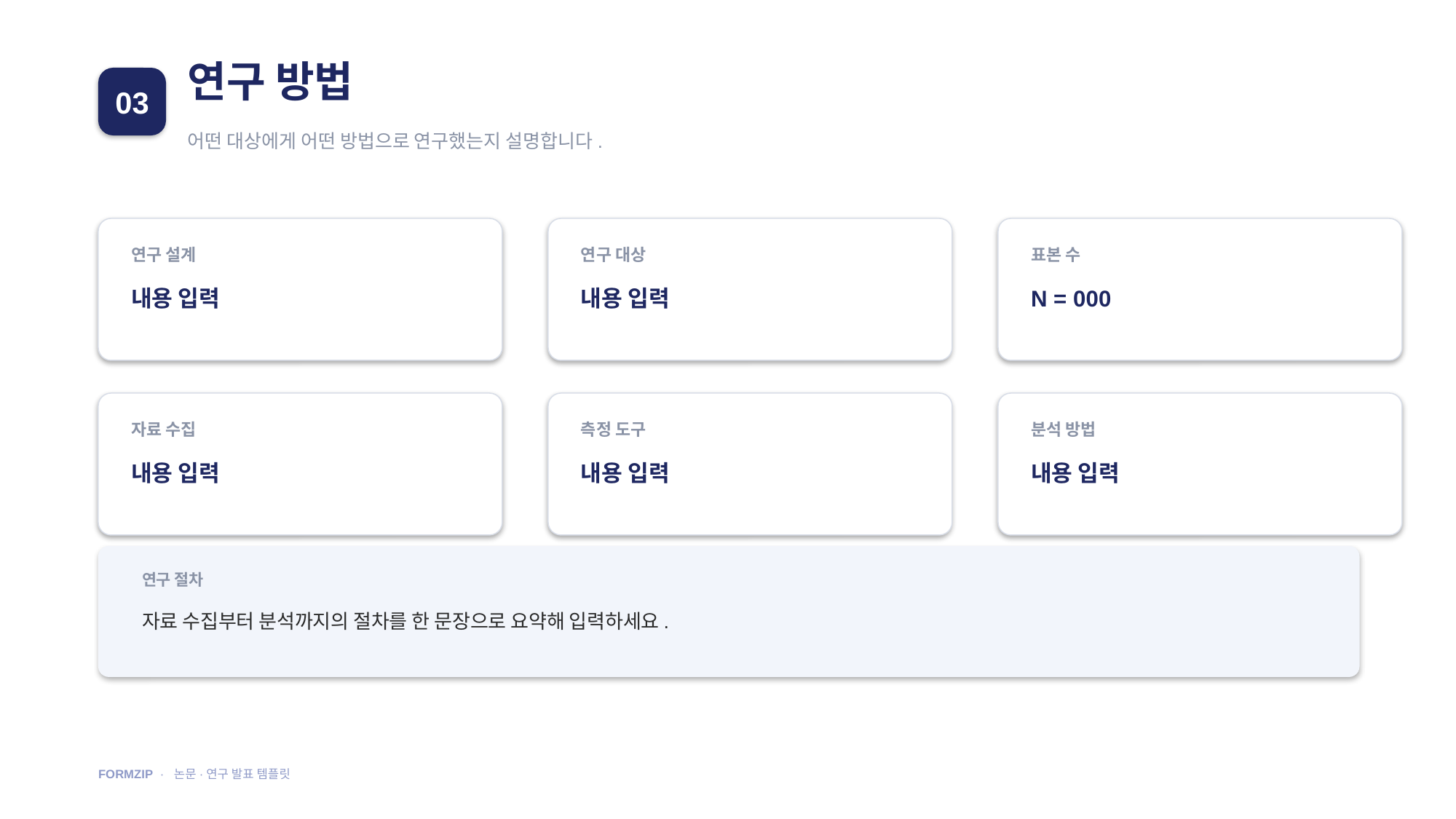

연구 방법
03
어떤 대상에게 어떤 방법으로 연구했는지 설명합니다.

연구 설계
연구 대상
표본 수
내용 입력
내용 입력
N = 000

자료 수집
측정 도구
분석 방법
내용 입력
내용 입력
내용 입력

연구 절차
자료 수집부터 분석까지의 절차를 한 문장으로 요약해 입력하세요.
FORMZIP  ·  논문·연구 발표 템플릿